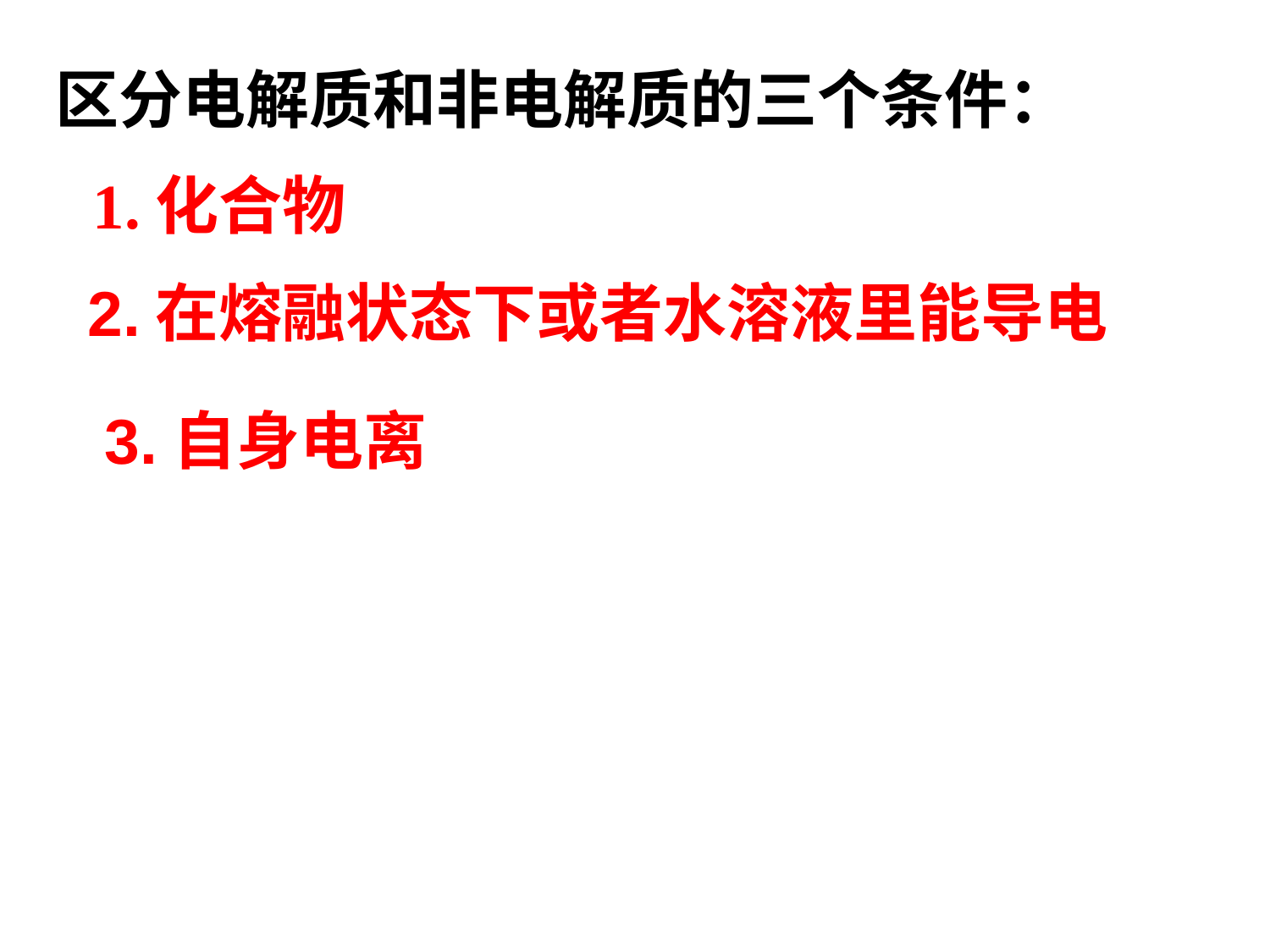

一、电解质及其电离
区分电解质和非电解质的三个条件：
1.化合物
2.在熔融状态下或者水溶液里能导电
3.自身电离